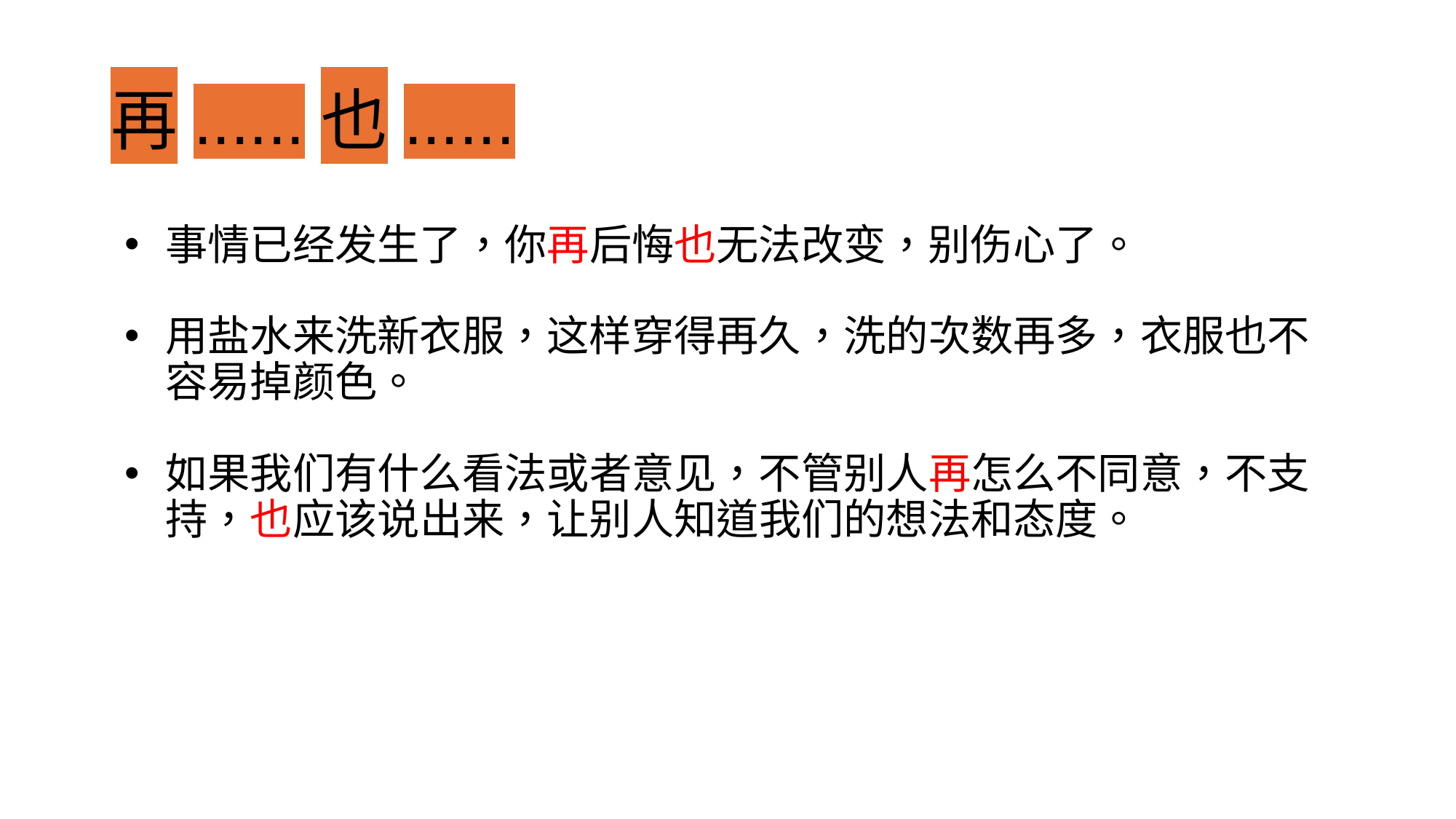

# 再......也......
事情已经发生了，你再后悔也无法改变，别伤心了。

用盐水来洗新衣服，这样穿得再久，洗的次数再多，衣服也不容易掉颜色。

如果我们有什么看法或者意见，不管别人再怎么不同意，不支持，也应该说出来，让别人知道我们的想法和态度。